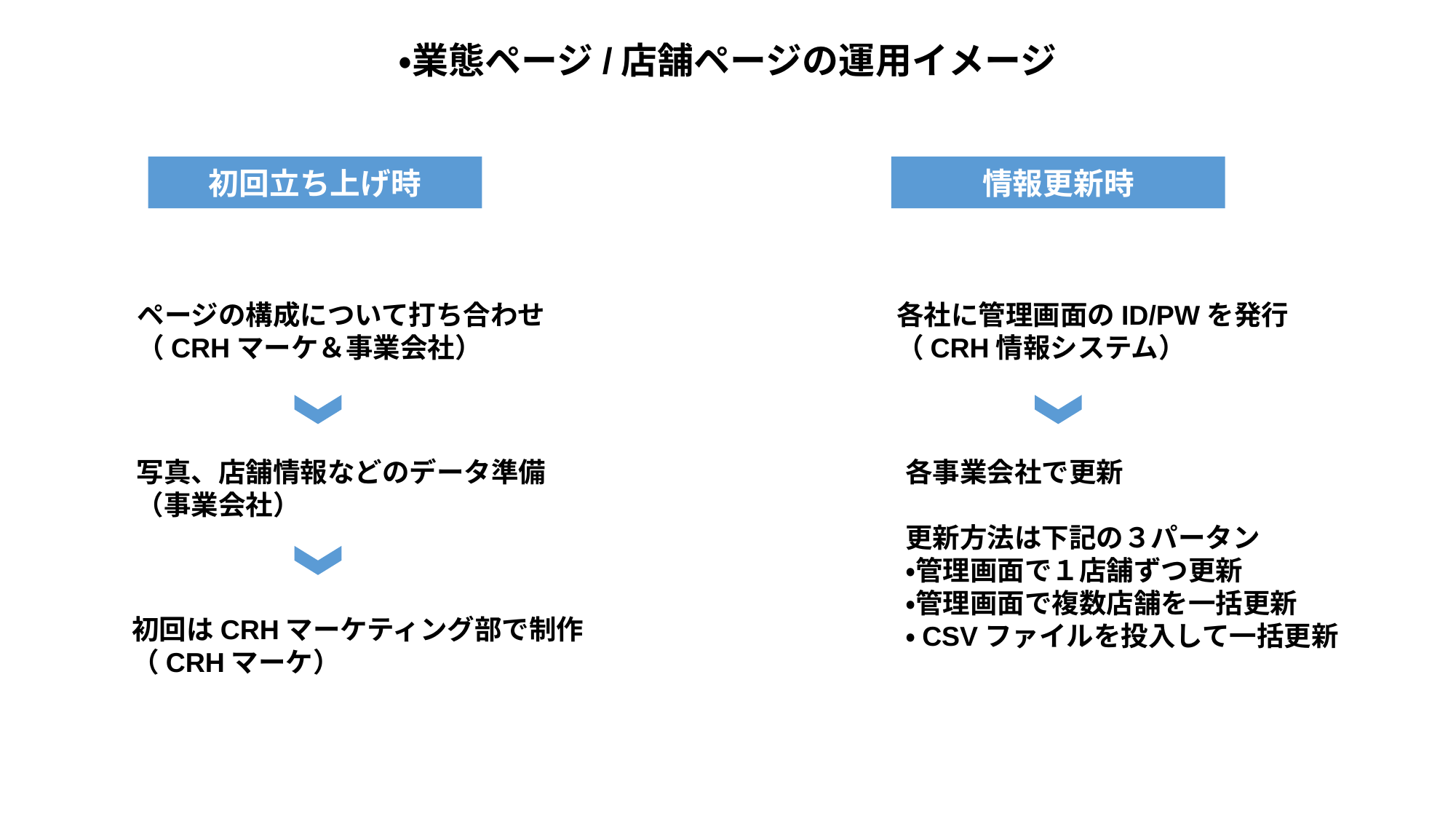

・業態ページ/店舗ページの運用イメージ
初回立ち上げ時
情報更新時
各社に管理画面のID/PWを発行
（CRH情報システム）
ページの構成について打ち合わせ
（CRHマーケ＆事業会社）

写真、店舗情報などのデータ準備
（事業会社）
各事業会社で更新

更新方法は下記の３パータン
・管理画面で１店舗ずつ更新
・管理画面で複数店舗を一括更新
・CSVファイルを投入して一括更新

初回はCRHマーケティング部で制作
（CRHマーケ）